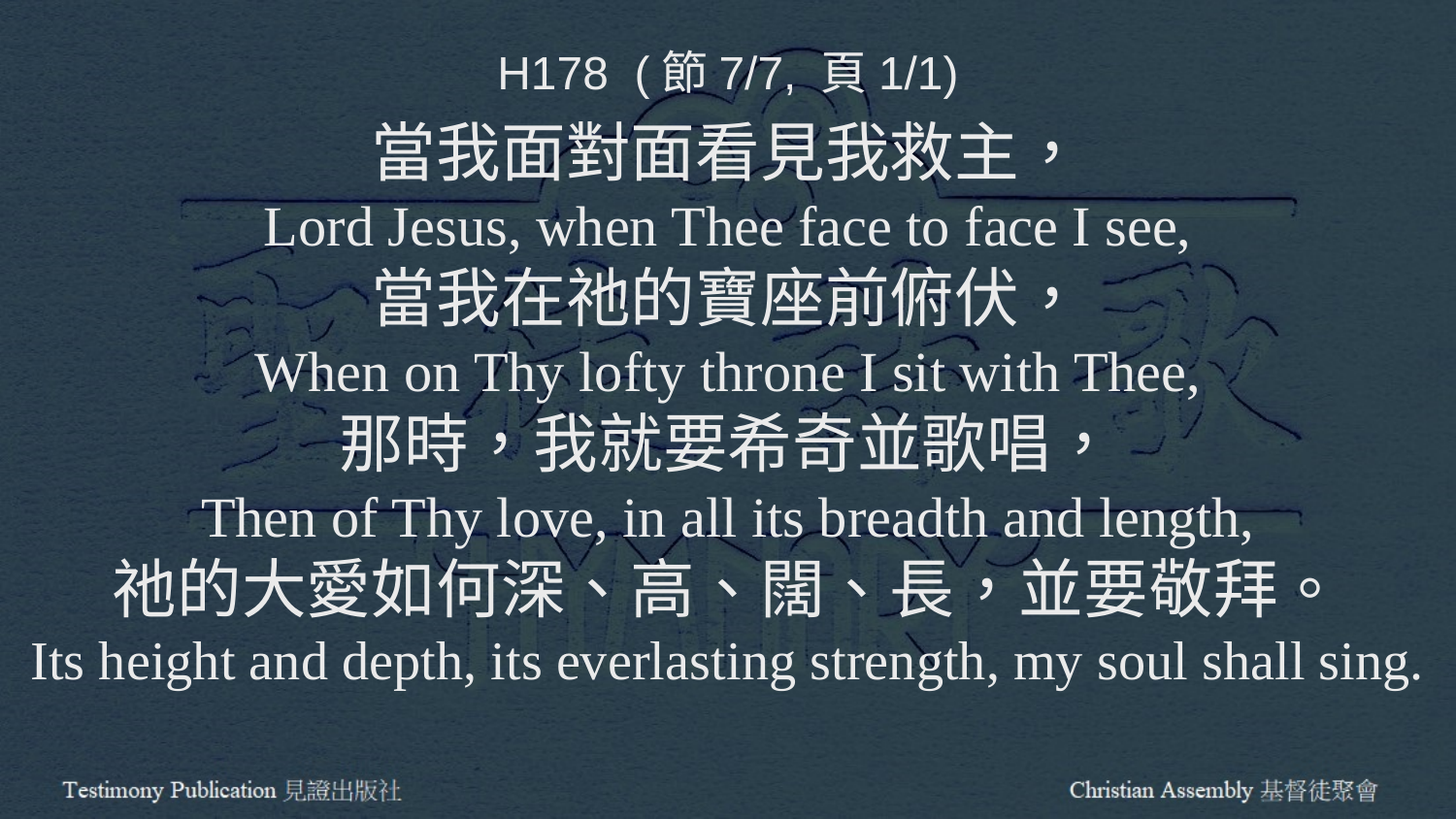

H178  (節7/7, 頁1/1)
當我面對面看見我救主，
Lord Jesus, when Thee face to face I see,
當我在祂的寶座前俯伏，
When on Thy lofty throne I sit with Thee,
那時，我就要希奇並歌唱，
Then of Thy love, in all its breadth and length,
祂的大愛如何深、高、闊、長，並要敬拜。
Its height and depth, its everlasting strength, my soul shall sing.